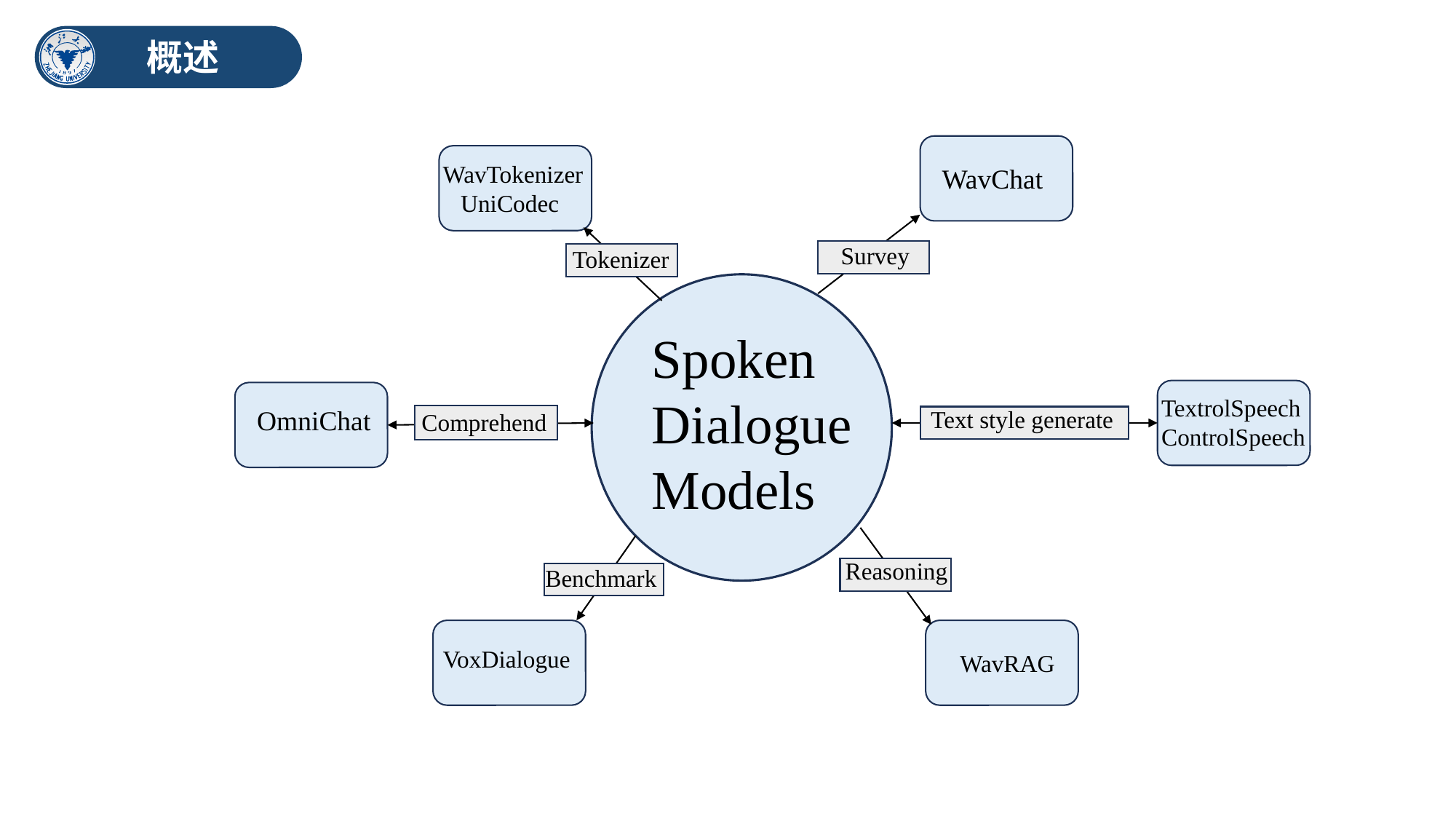

概述

WavTokenizer
   UniCodec
WavChat
Survey
Tokenizer

Spoken DialogueModels

OmniChat
Text style generate
Comprehend

Reasoning
Benchmark

VoxDialogue
WavRAG

TextrolSpeech
ControlSpeech
李兴兴